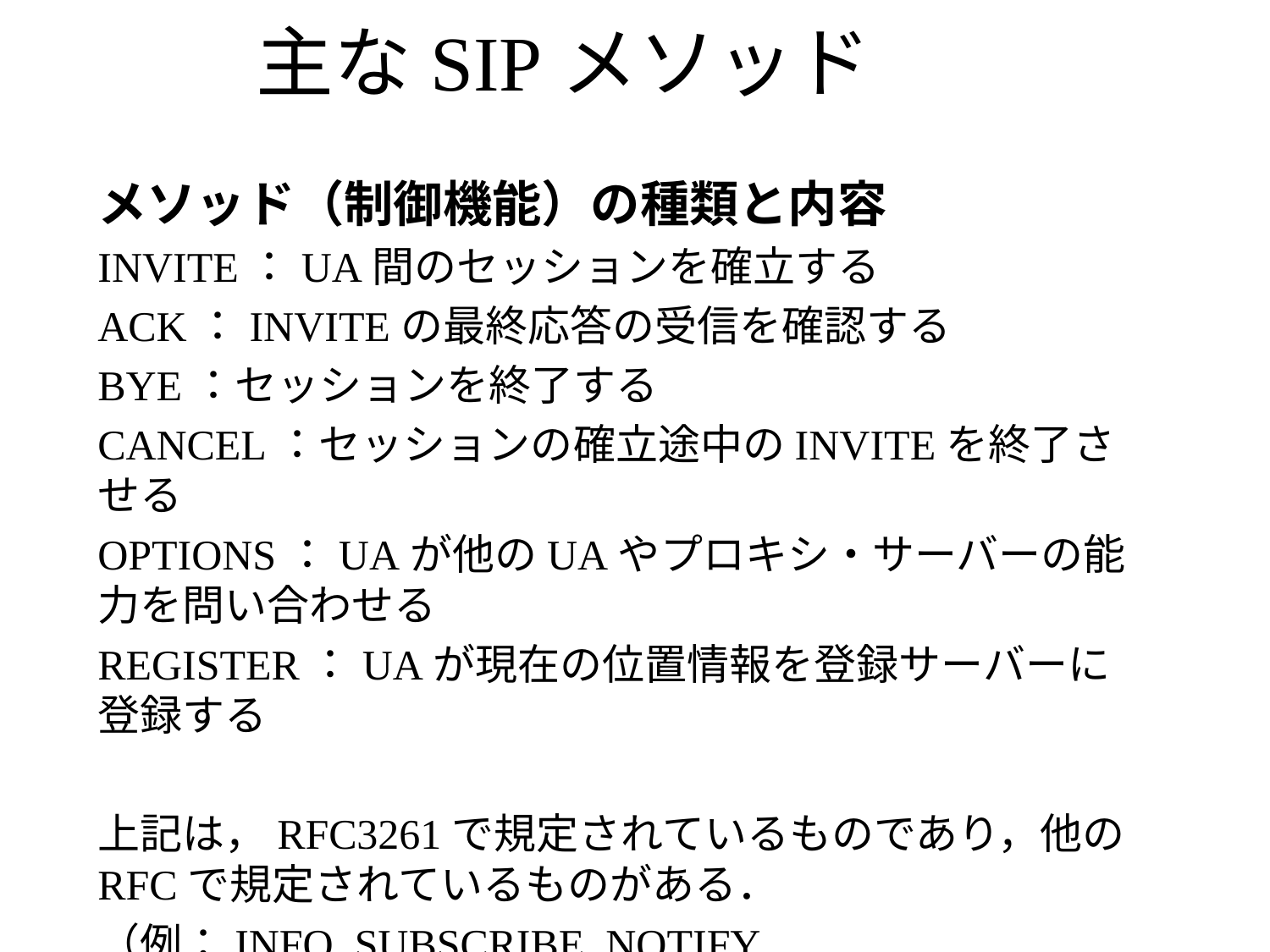

# 主なSIPメソッド
メソッド（制御機能）の種類と内容
INVITE：UA間のセッションを確立する
ACK：INVITEの最終応答の受信を確認する
BYE：セッションを終了する
CANCEL：セッションの確立途中のINVITEを終了させる
OPTIONS：UAが他のUAやプロキシ・サーバーの能力を問い合わせる
REGISTER：UAが現在の位置情報を登録サーバーに登録する

上記は，RFC3261で規定されているものであり，他のRFCで規定されているものがある．
（例：INFO, SUBSCRIBE, NOTIFY